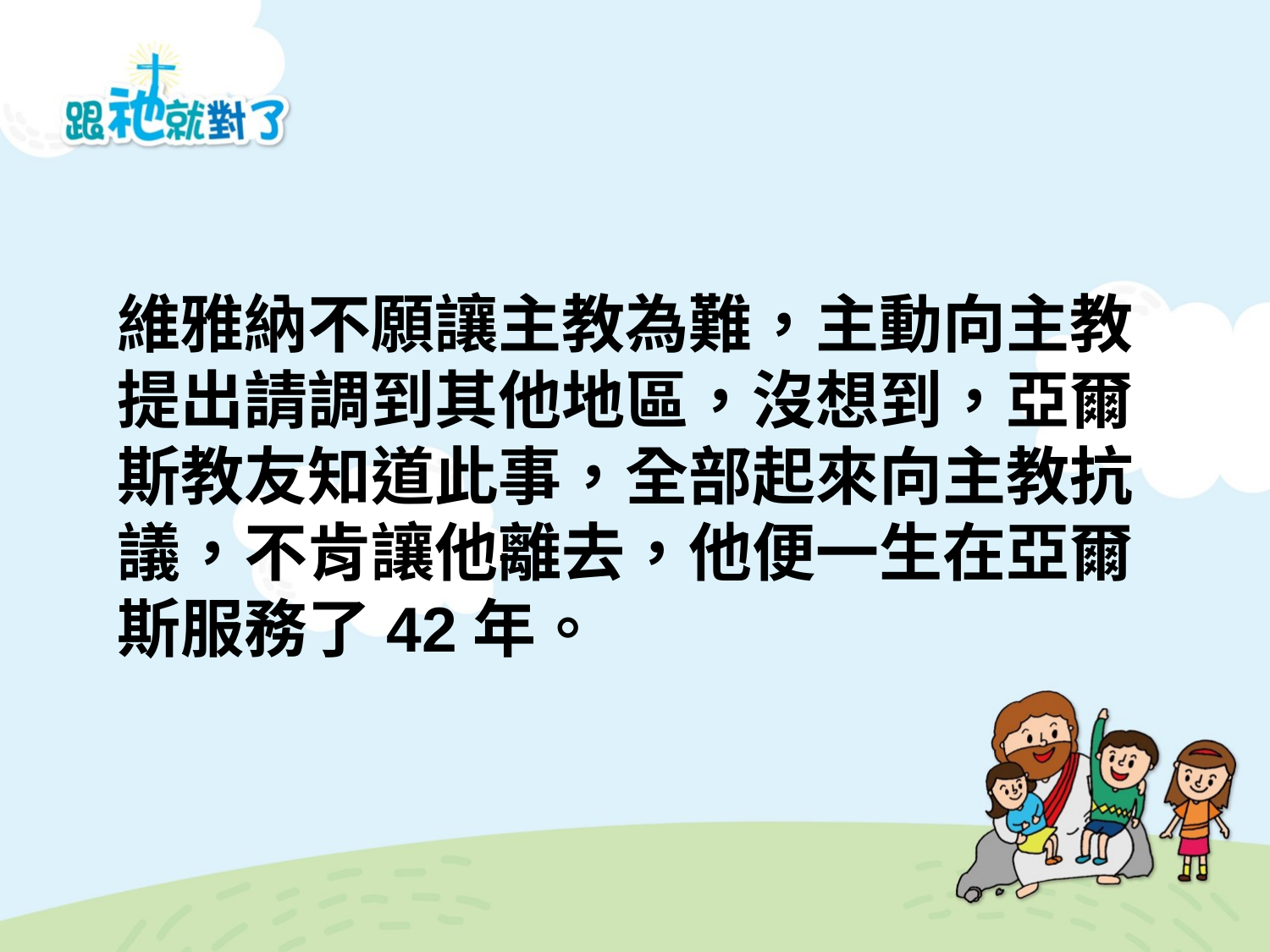

維雅納不願讓主教為難，主動向主教提出請調到其他地區，沒想到，亞爾斯教友知道此事，全部起來向主教抗議，不肯讓他離去，他便一生在亞爾斯服務了42年。